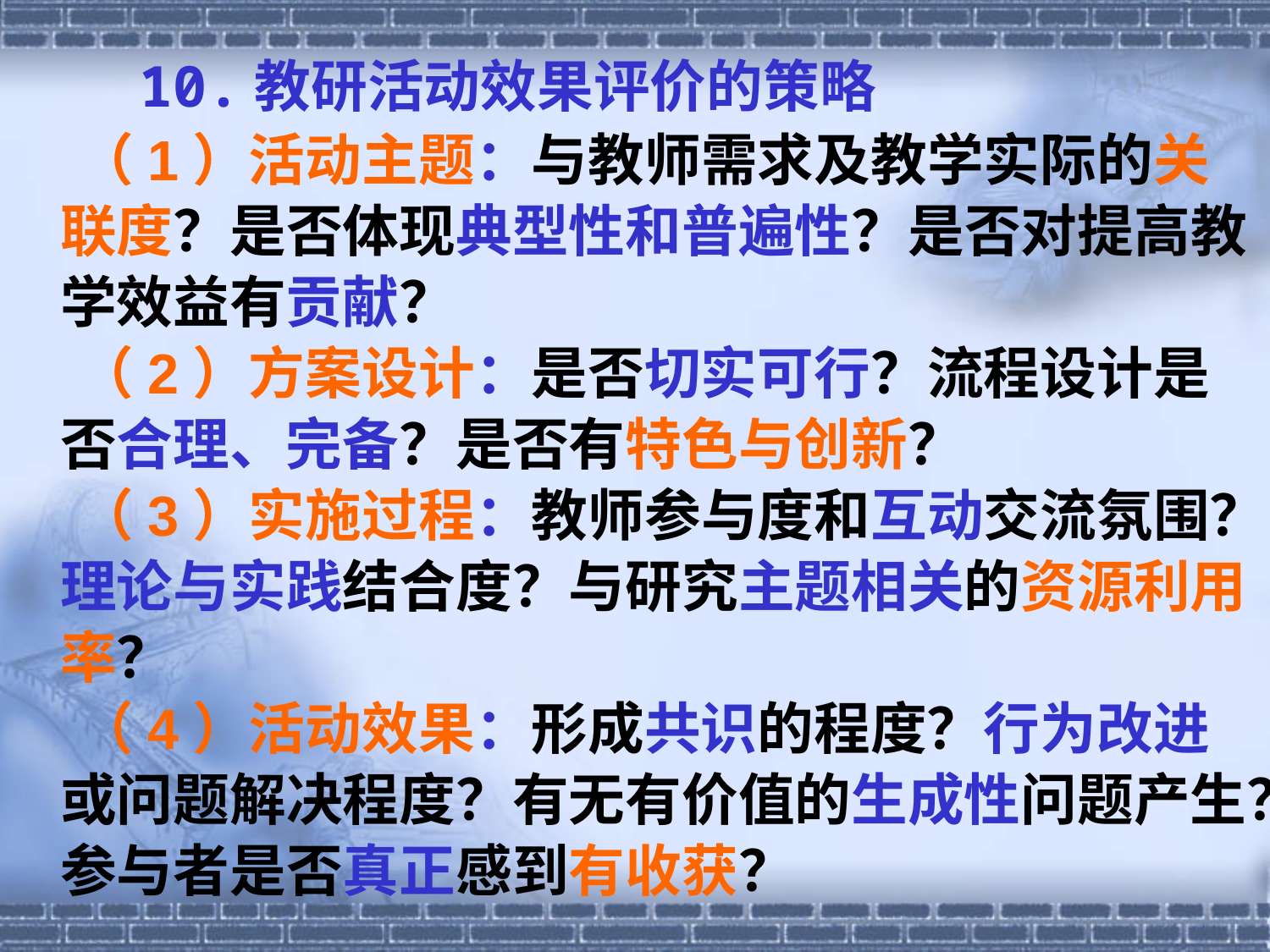

10.教研活动效果评价的策略
    （1）活动主题：与教师需求及教学实际的关联度？是否体现典型性和普遍性？是否对提高教学效益有贡献？
    （2）方案设计：是否切实可行？流程设计是否合理、完备？是否有特色与创新？
    （3）实施过程：教师参与度和互动交流氛围？理论与实践结合度？与研究主题相关的资源利用率？
    （4）活动效果：形成共识的程度？行为改进或问题解决程度？有无有价值的生成性问题产生？参与者是否真正感到有收获？